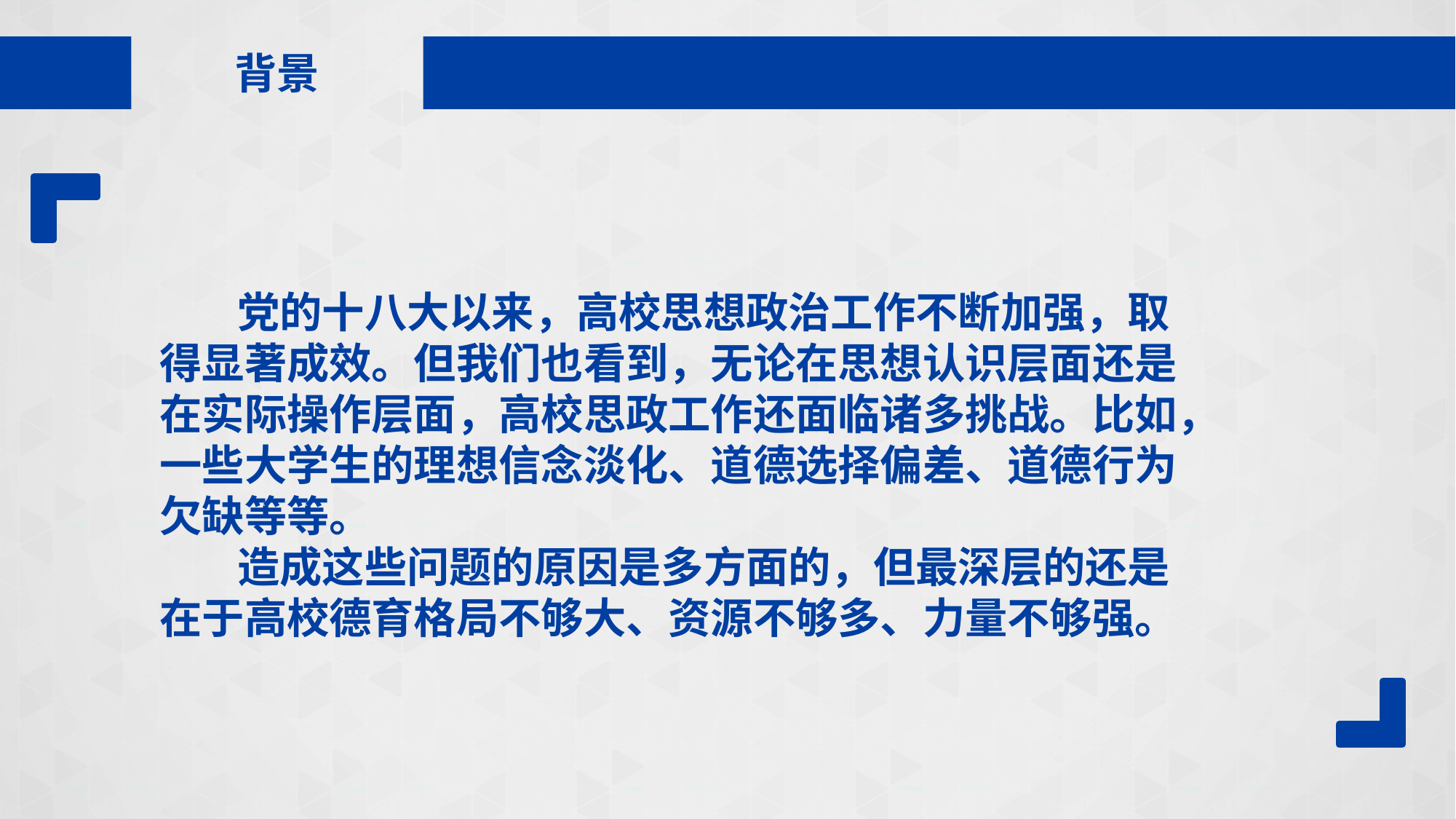

背景

       党的十八大以来，高校思想政治工作不断加强，取得显著成效。但我们也看到，无论在思想认识层面还是在实际操作层面，高校思政工作还面临诸多挑战。比如，一些大学生的理想信念淡化、道德选择偏差、道德行为欠缺等等。
       造成这些问题的原因是多方面的，但最深层的还是在于高校德育格局不够大、资源不够多、力量不够强。